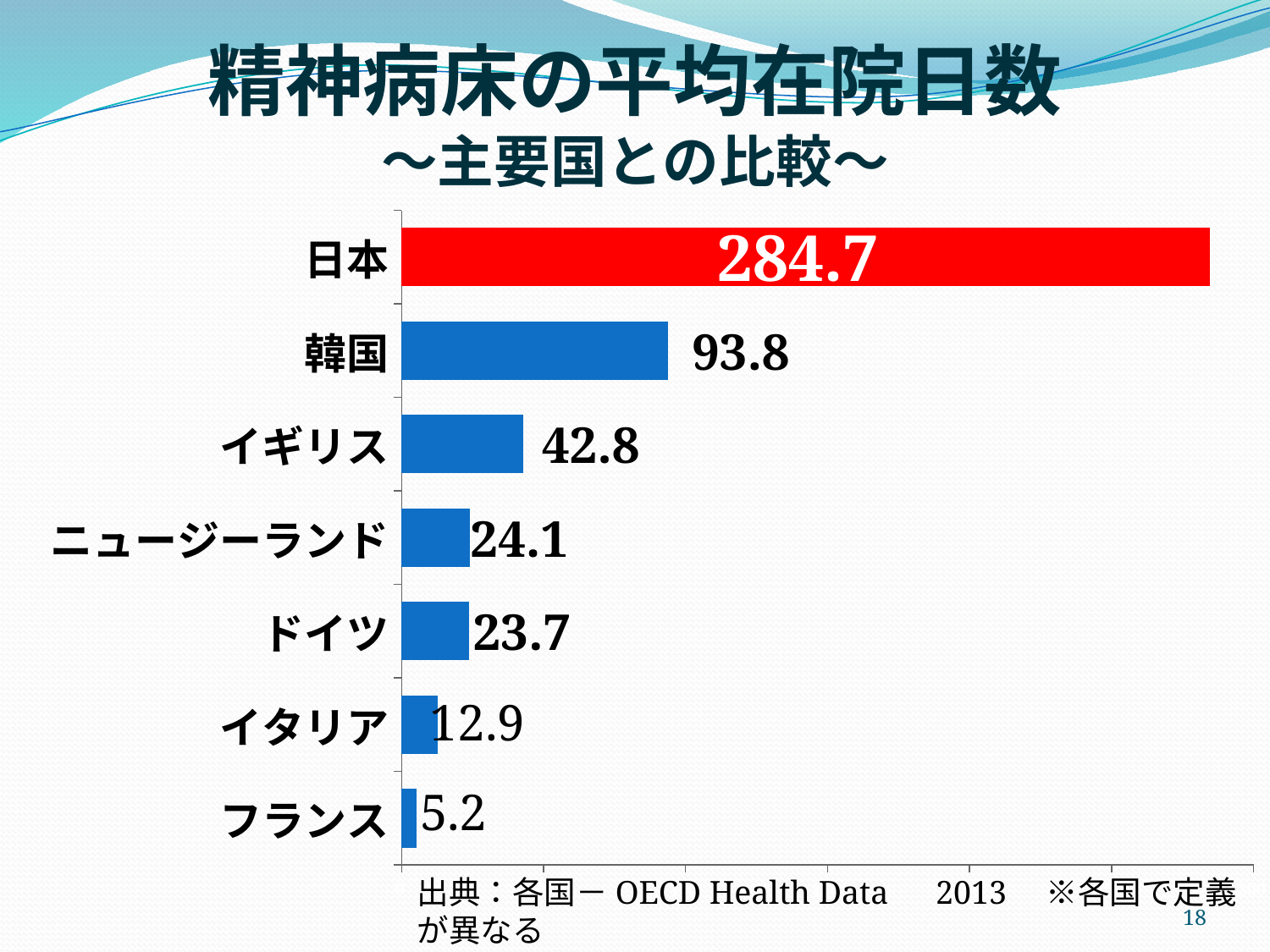

精神病床の平均在院日数
～主要国との比較～

### Chart

| Category | Value |
|---|---|
| フランス | 5.1666666669999834 |
| イタリア | 12.883333330000006 |
| ドイツ | 23.68333332999999 |
| ニュージーランド | 24.11666667 |
| イギリス | 42.76666667 |
| 韓国 | 93.83333332999999 |
| 日本 | 284.7 |
出典：各国－OECD Health Data　2013　※各国で定義が異なる
　　　　日本－平成25年(2013)病院報告
18